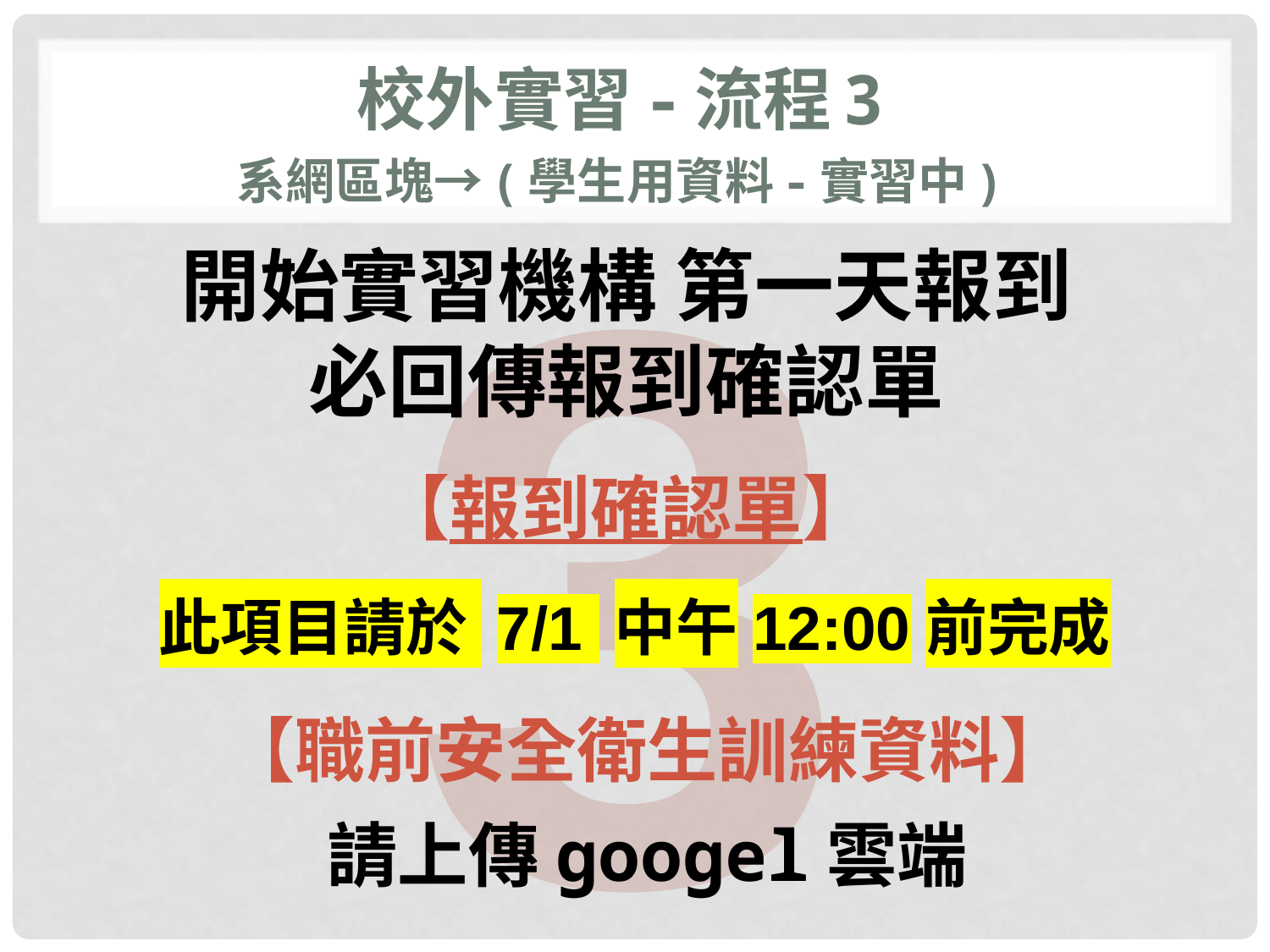

3
校外實習-流程3
系網區塊→(學生用資料-實習中)
開始實習機構 第一天報到
必回傳報到確認單

【報到確認單】
此項目請於 7/1 中午12:00前完成
【職前安全衛生訓練資料】
請上傳googel雲端